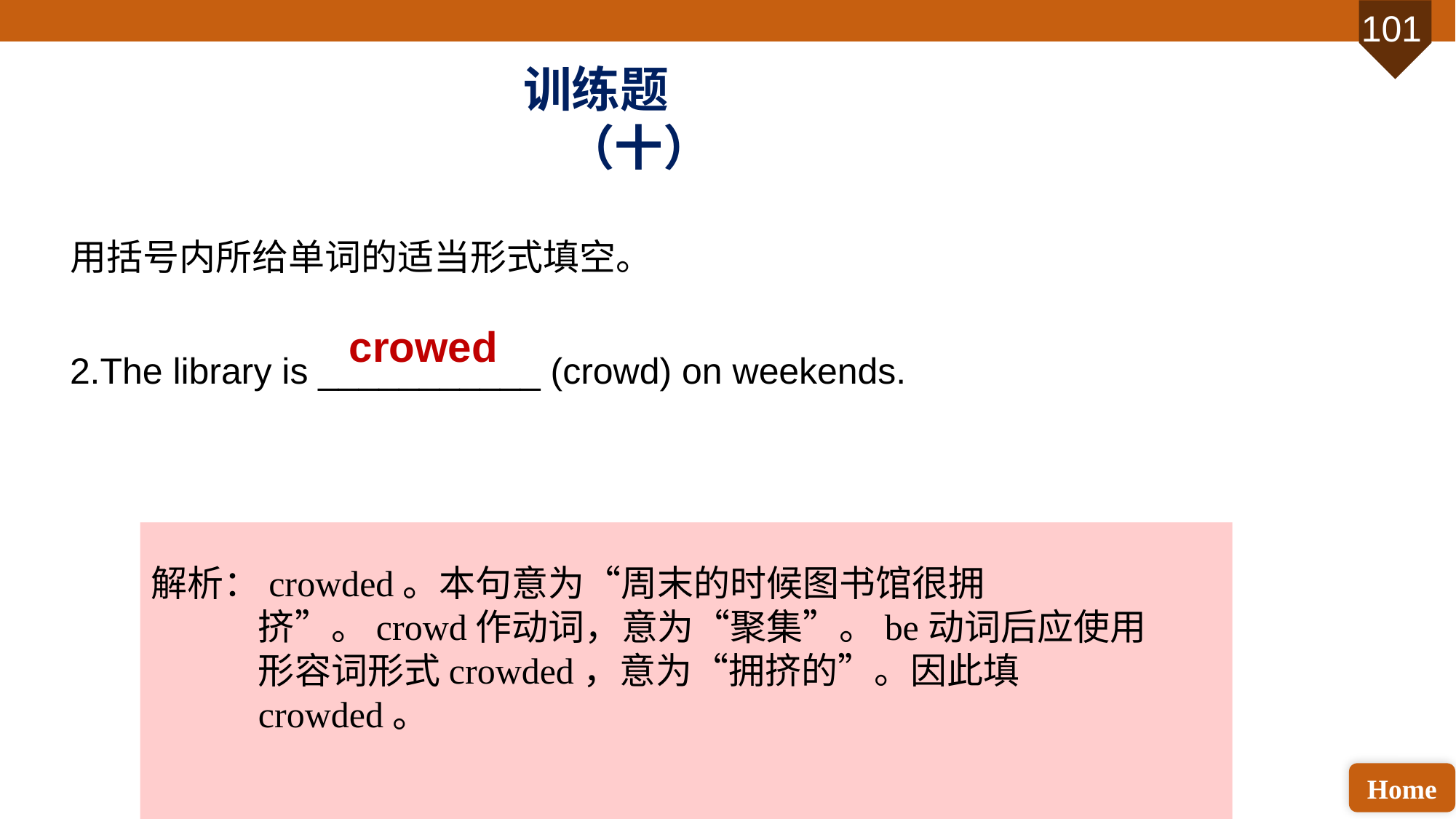

训练题（十）
用括号内所给单词的适当形式填空。

2.The library is ___________ (crowd) on weekends.
crowed

解析：crowded。本句意为“周末的时候图书馆很拥挤”。crowd作动词，意为“聚集”。be动词后应使用形容词形式crowded，意为“拥挤的”。因此填crowded。